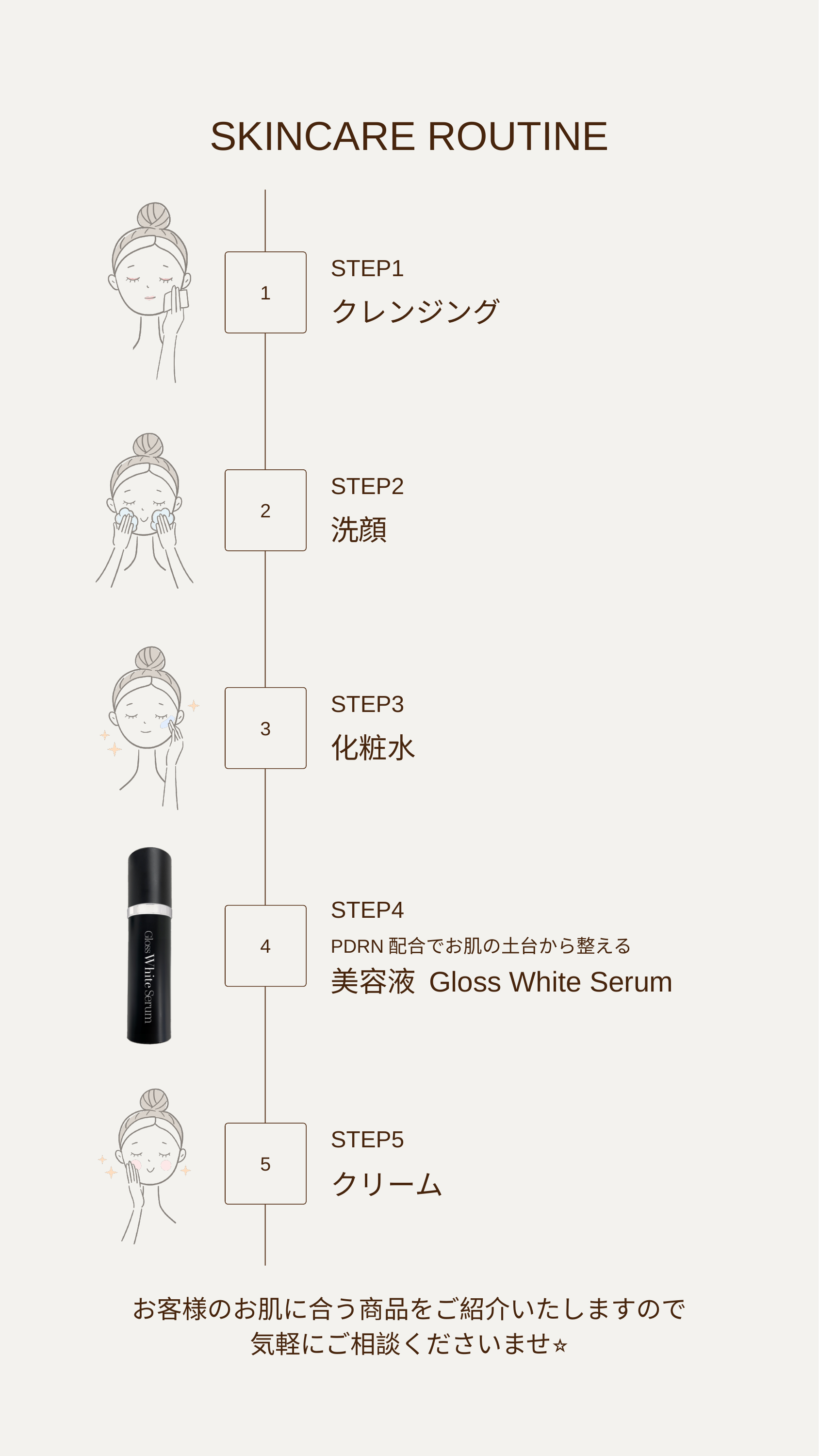

SKINCARE ROUTINE

STEP1

1
クレンジング

STEP2

2
洗顔

STEP3

3
化粧水

STEP4

4
PDRN配合でお肌の土台から整える
美容液 Gloss White Serum

STEP5

5
クリーム
お客様のお肌に合う商品をご紹介いたしますので
気軽にご相談くださいませ⭐